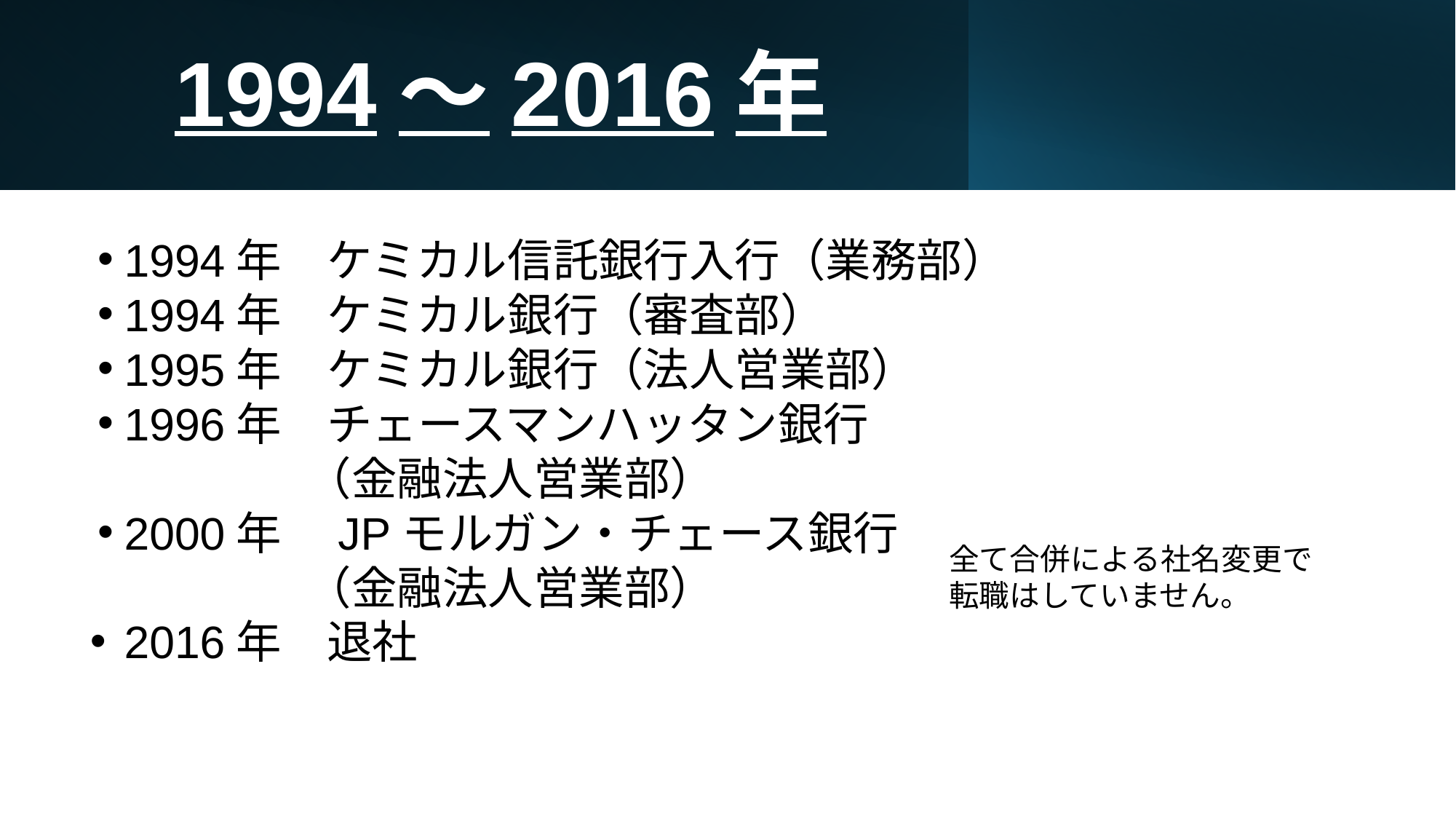

# 1994～2016年
1994年　ケミカル信託銀行入行（業務部）
1994年　ケミカル銀行（審査部）
1995年　ケミカル銀行（法人営業部）
1996年　チェースマンハッタン銀行
　　　　（金融法人営業部）
2000年　JPモルガン・チェース銀行
　　　　（金融法人営業部）
2016年　退社
全て合併による社名変更で
転職はしていません。